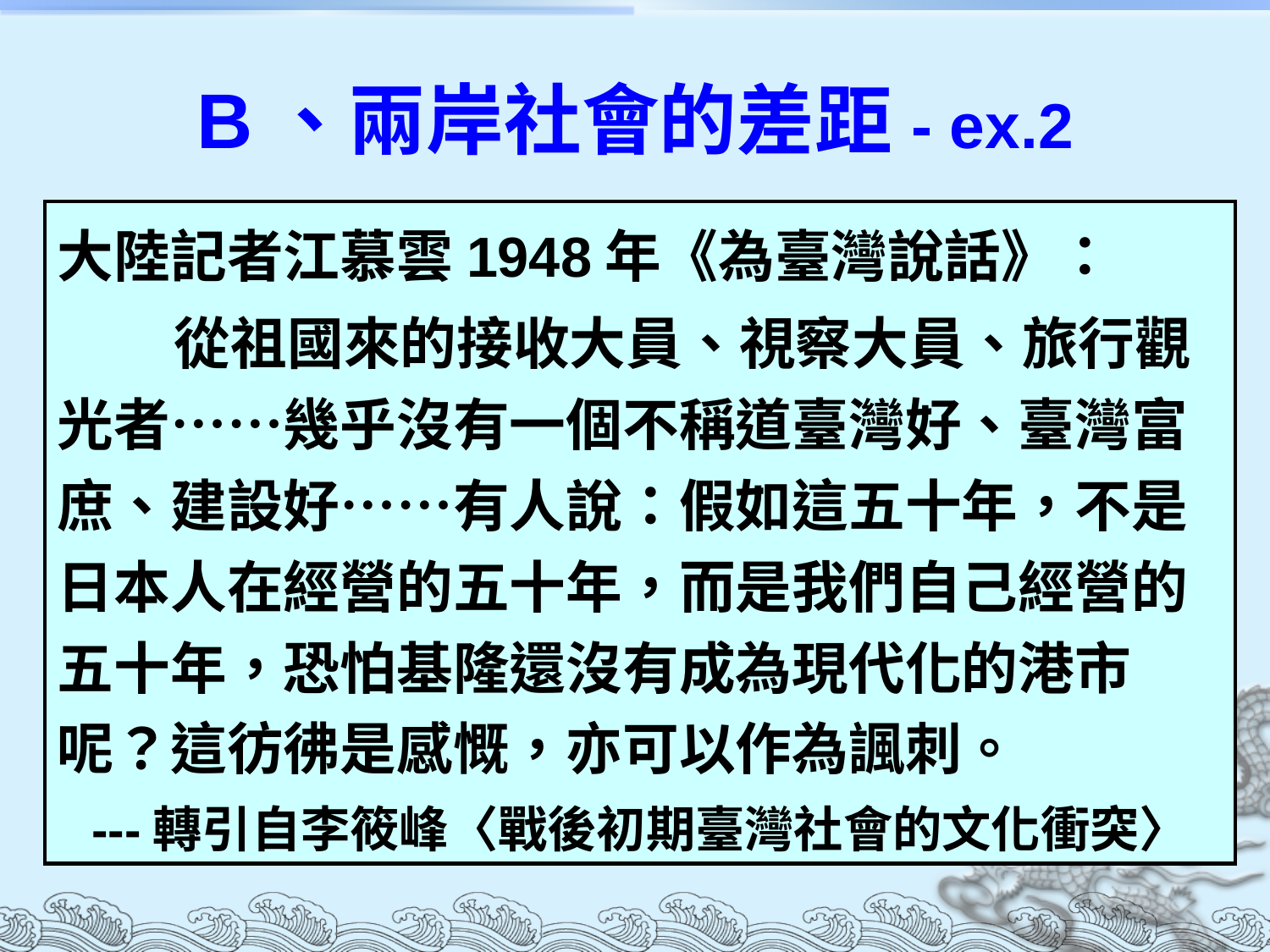

# B、兩岸社會的差距- ex.2
大陸記者江慕雲1948年《為臺灣說話》：
        從祖國來的接收大員、視察大員、旅行觀光者……幾乎沒有一個不稱道臺灣好、臺灣富庶、建設好……有人說：假如這五十年，不是日本人在經營的五十年，而是我們自己經營的五十年，恐怕基隆還沒有成為現代化的港市呢？這彷彿是感慨，亦可以作為諷刺。
---轉引自李筱峰〈戰後初期臺灣社會的文化衝突〉